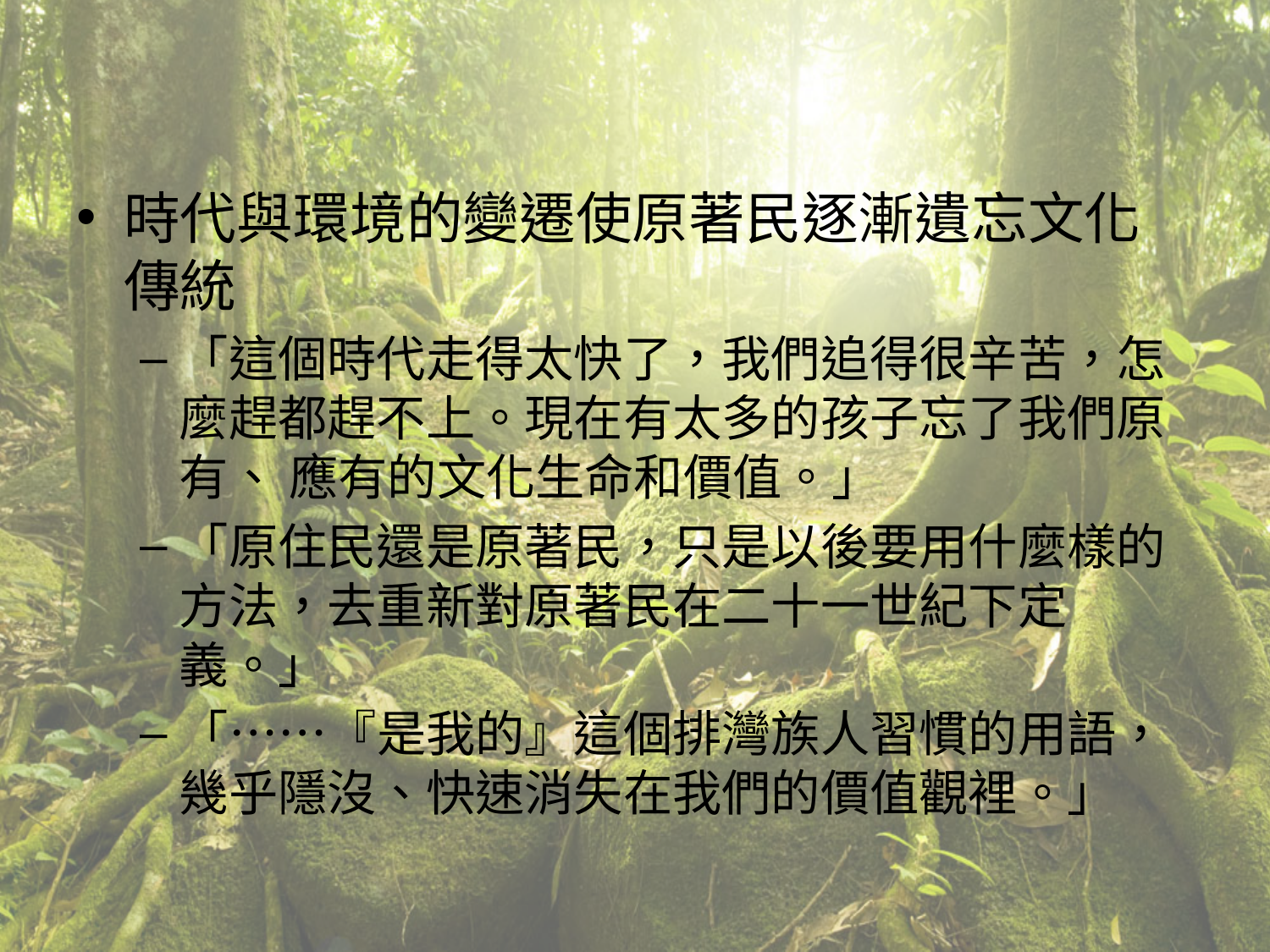

時代與環境的變遷使原著民逐漸遺忘文化傳統
「這個時代走得太快了，我們追得很辛苦，怎麼趕都趕不上。現在有太多的孩子忘了我們原有、 應有的文化生命和價值。」
「原住民還是原著民，只是以後要用什麼樣的方法，去重新對原著民在二十一世紀下定義。」
「……『是我的』這個排灣族人習慣的用語，幾乎隱沒、快速消失在我們的價值觀裡。」